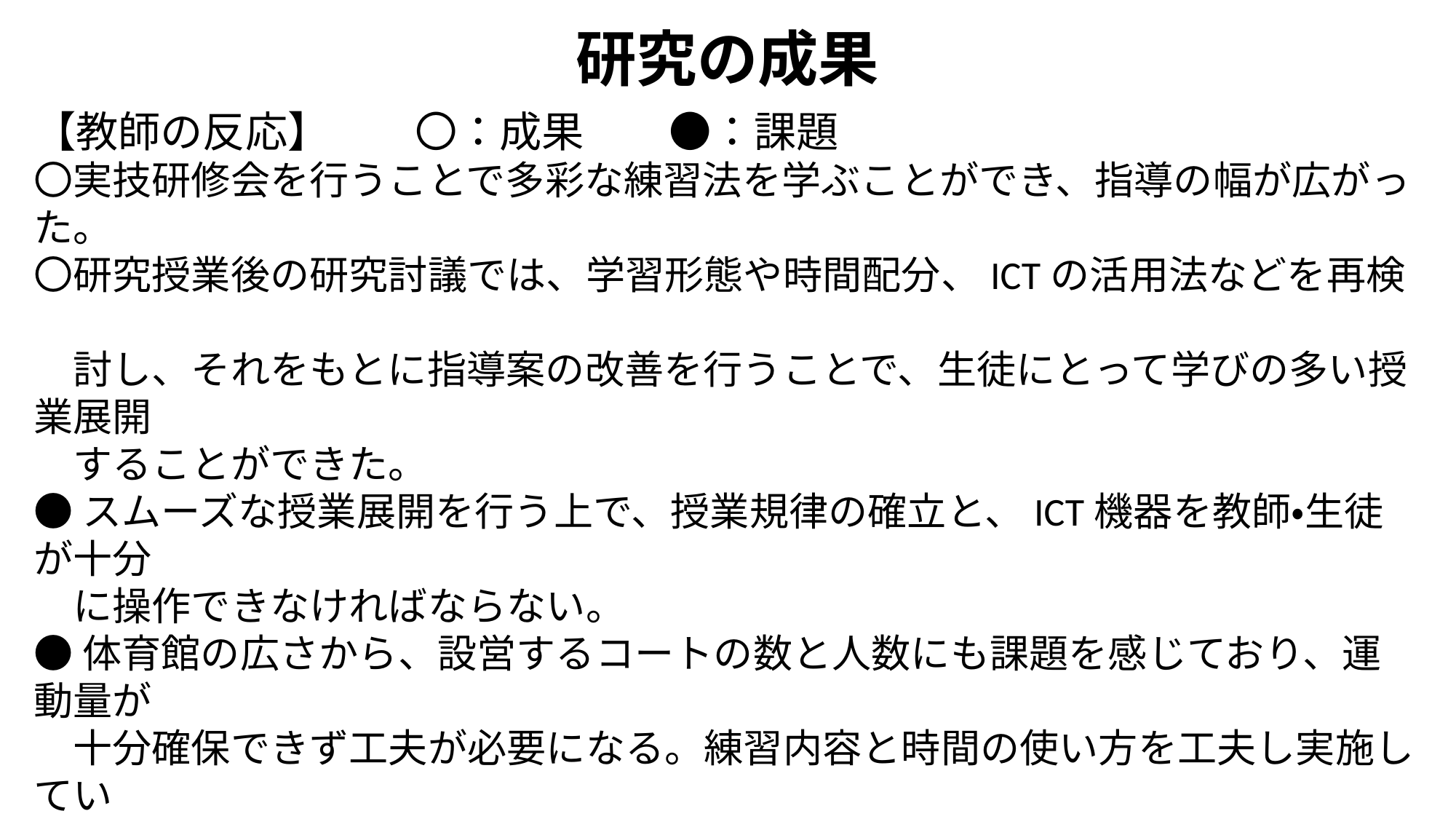

研究の成果
【教師の反応】　　〇：成果　　●：課題
〇実技研修会を行うことで多彩な練習法を学ぶことができ、指導の幅が広がった。
〇研究授業後の研究討議では、学習形態や時間配分、ICTの活用法などを再検
　討し、それをもとに指導案の改善を行うことで、生徒にとって学びの多い授業展開
　することができた。
●スムーズな授業展開を行う上で、授業規律の確立と、ICT機器を教師・生徒が十分
　に操作できなければならない。
●体育館の広さから、設営するコートの数と人数にも課題を感じており、運動量が
　十分確保できず工夫が必要になる。練習内容と時間の使い方を工夫し実施してい
　かなければならない。
●新型コロナウイルス感染症の影響もあり、実技講習会を毎年実施できなかった。
●事後アンケート内容の「Ⅳ　またバドミントンの授業をやりたいと思いますか」の理
　由として「楽しかったから」と抽象的な回答をする生徒が多かったため、楽しいと感
　じた理由を具体的に記入するよう改善していきたい。